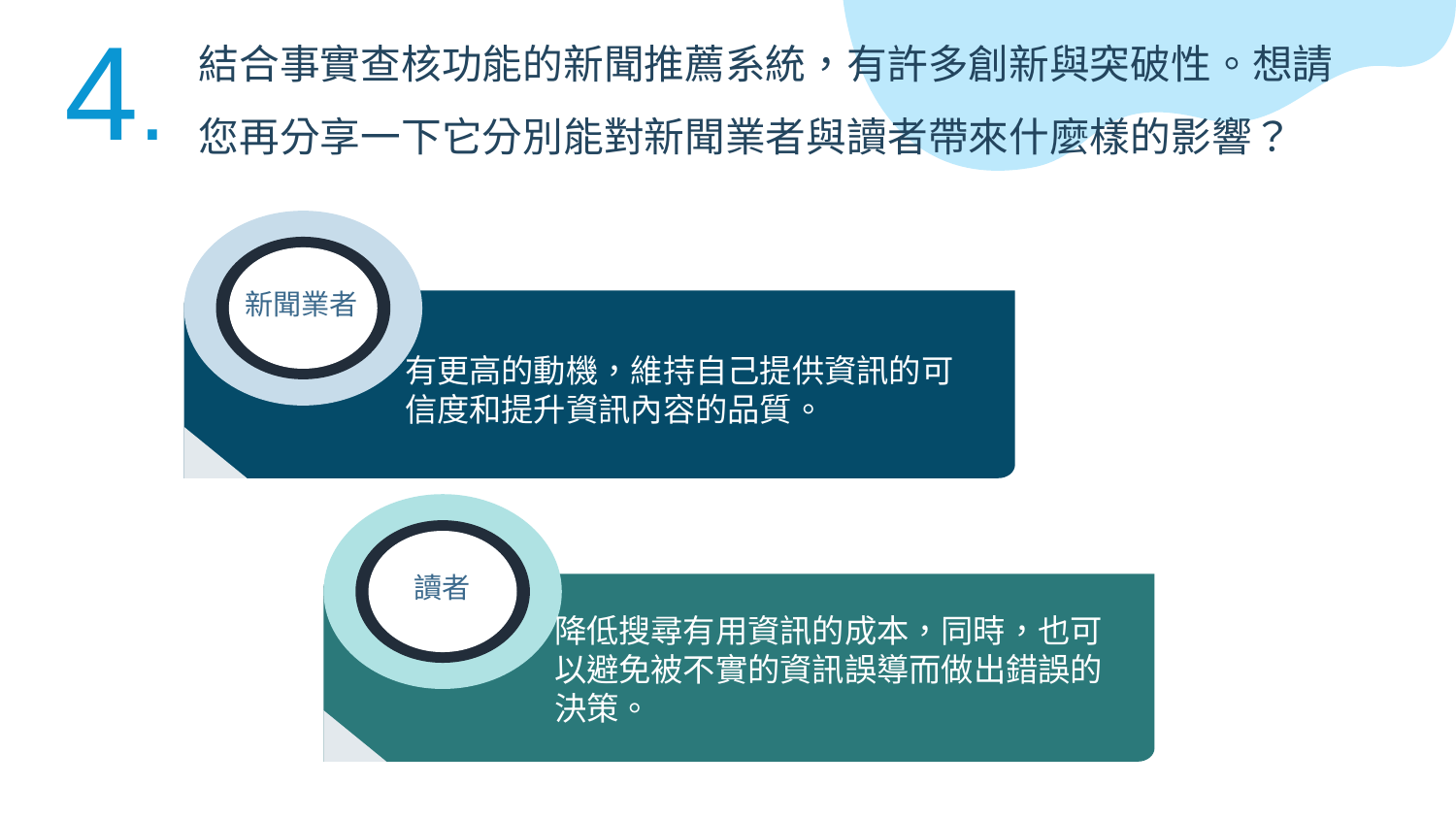

4.
# 結合事實查核功能的新聞推薦系統，有許多創新與突破性。想請您再分享一下它分別能對新聞業者與讀者帶來什麼樣的影響？

新聞業者
有更高的動機，維持自己提供資訊的可信度和提升資訊內容的品質。

讀者
降低搜尋有用資訊的成本，同時，也可以避免被不實的資訊誤導而做出錯誤的決策。